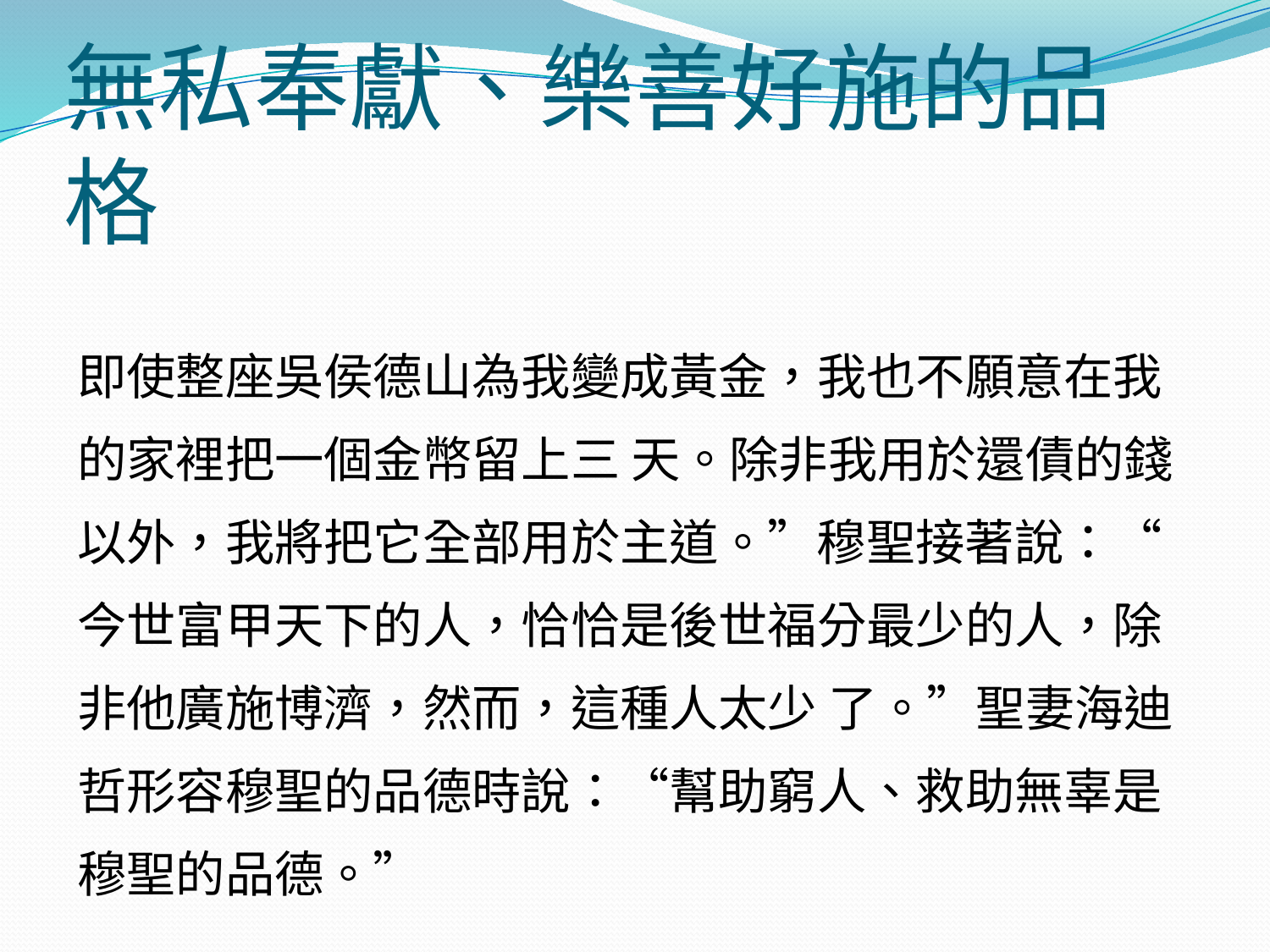

# 無私奉獻、樂善好施的品格
即使整座吳侯德山為我變成黃金，我也不願意在我的家裡把一個金幣留上三 天。除非我用於還債的錢以外，我將把它全部用於主道。”穆聖接著說：“今世富甲天下的人，恰恰是後世福分最少的人，除非他廣施博濟，然而，這種人太少 了。”聖妻海迪哲形容穆聖的品德時說：“幫助窮人、救助無辜是穆聖的品德。”